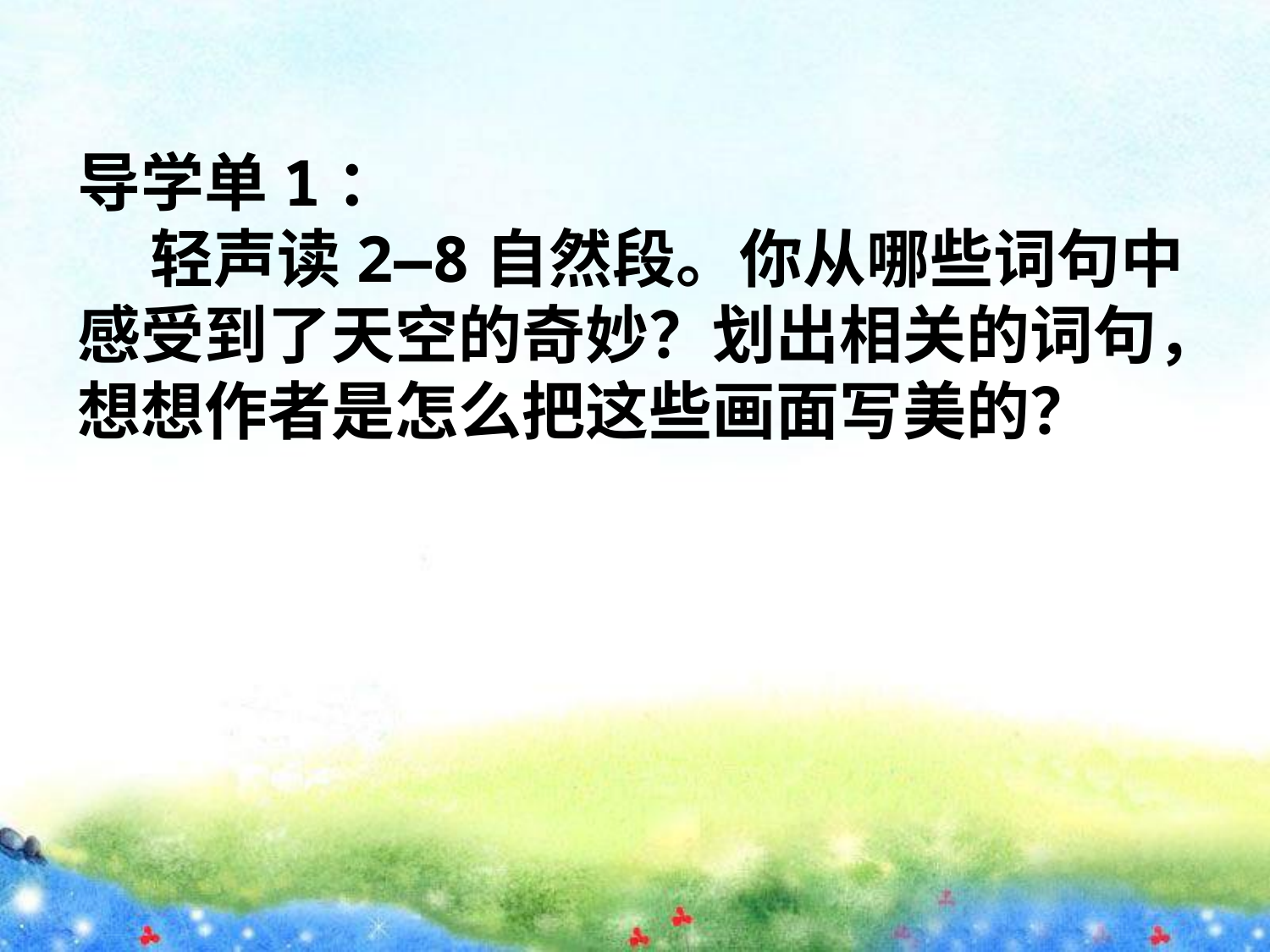

导学单1：
    轻声读2—8自然段。你从哪些词句中感受到了天空的奇妙？划出相关的词句，想想作者是怎么把这些画面写美的？